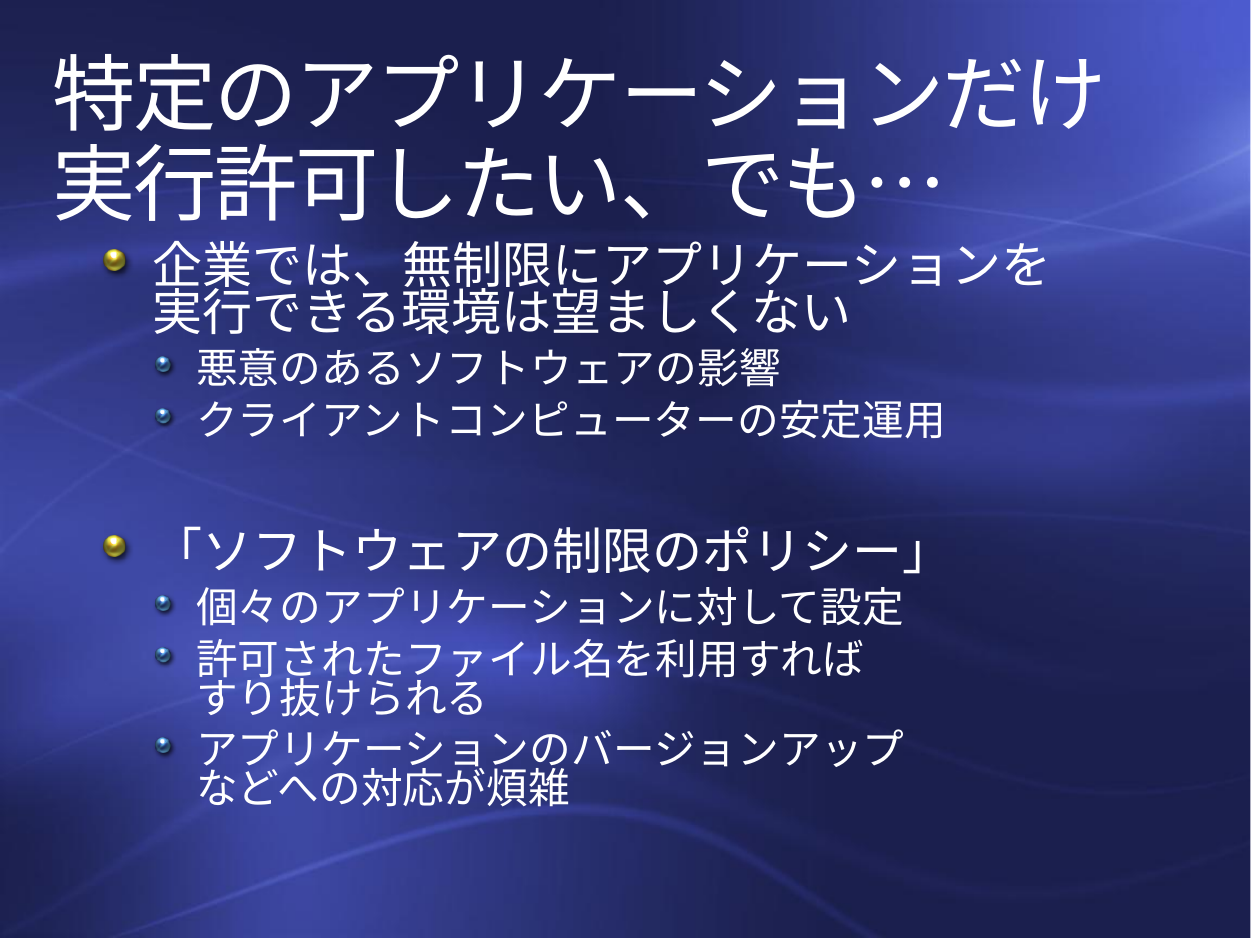

# 特定のアプリケーションだけ 実行許可したい、でも…
企業では、無制限にアプリケーションを
実行できる環境は望ましくない
悪意のあるソフトウェアの影響
クライアントコンピューターの安定運用

「ソフトウェアの制限のポリシー」
個々のアプリケーションに対して設定
許可されたファイル名を利用すれば
すり抜けられる
アプリケーションのバージョンアップ
などへの対応が煩雑